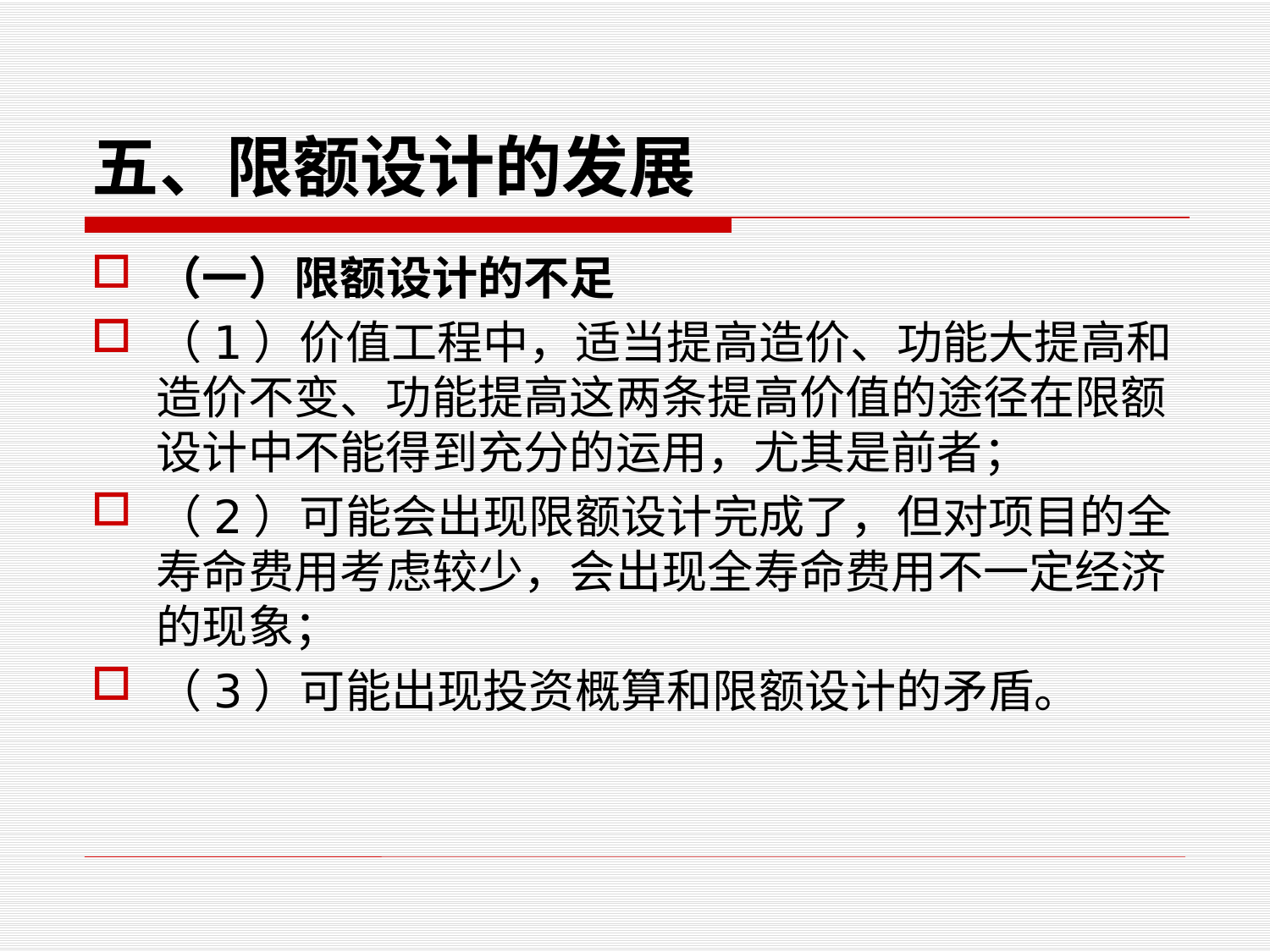

# 五、限额设计的发展
（一）限额设计的不足
（1）价值工程中，适当提高造价、功能大提高和造价不变、功能提高这两条提高价值的途径在限额设计中不能得到充分的运用，尤其是前者；
（2）可能会出现限额设计完成了，但对项目的全寿命费用考虑较少，会出现全寿命费用不一定经济的现象；
（3）可能出现投资概算和限额设计的矛盾。